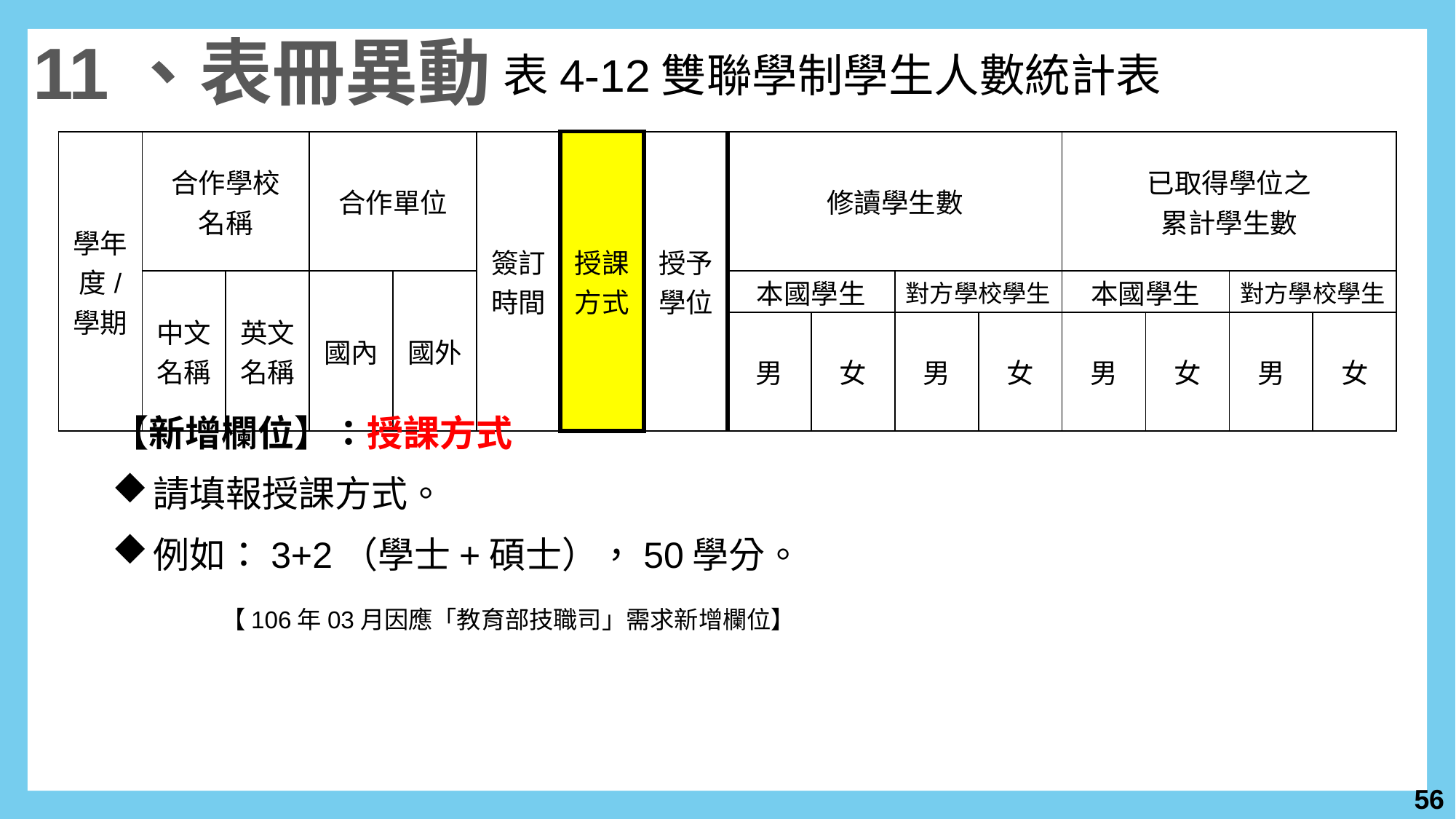

11、表冊異動
表4-12雙聯學制學生人數統計表

| 學年度/ 學期 | 合作學校 名稱 |  | 合作單位 |  | 簽訂時間 | 授課方式 | 授予 學位 | 修讀學生數 |  |  |  | 已取得學位之 累計學生數 |  |  |  |
| --- | --- | --- | --- | --- | --- | --- | --- | --- | --- | --- | --- | --- | --- | --- | --- |
|  | 中文名稱 | 英文 名稱 | 國內 | 國外 |  |  |  | 本國學生 |  | 對方學校學生 |  | 本國學生 |  | 對方學校學生 |  |
|  |  |  |  |  |  |  |  | 男 | 女 | 男 | 女 | 男 | 女 | 男 | 女 |
【新增欄位】：授課方式
請填報授課方式。
例如：3+2（學士+碩士），50學分。
	【106年03月因應「教育部技職司」需求新增欄位】

56